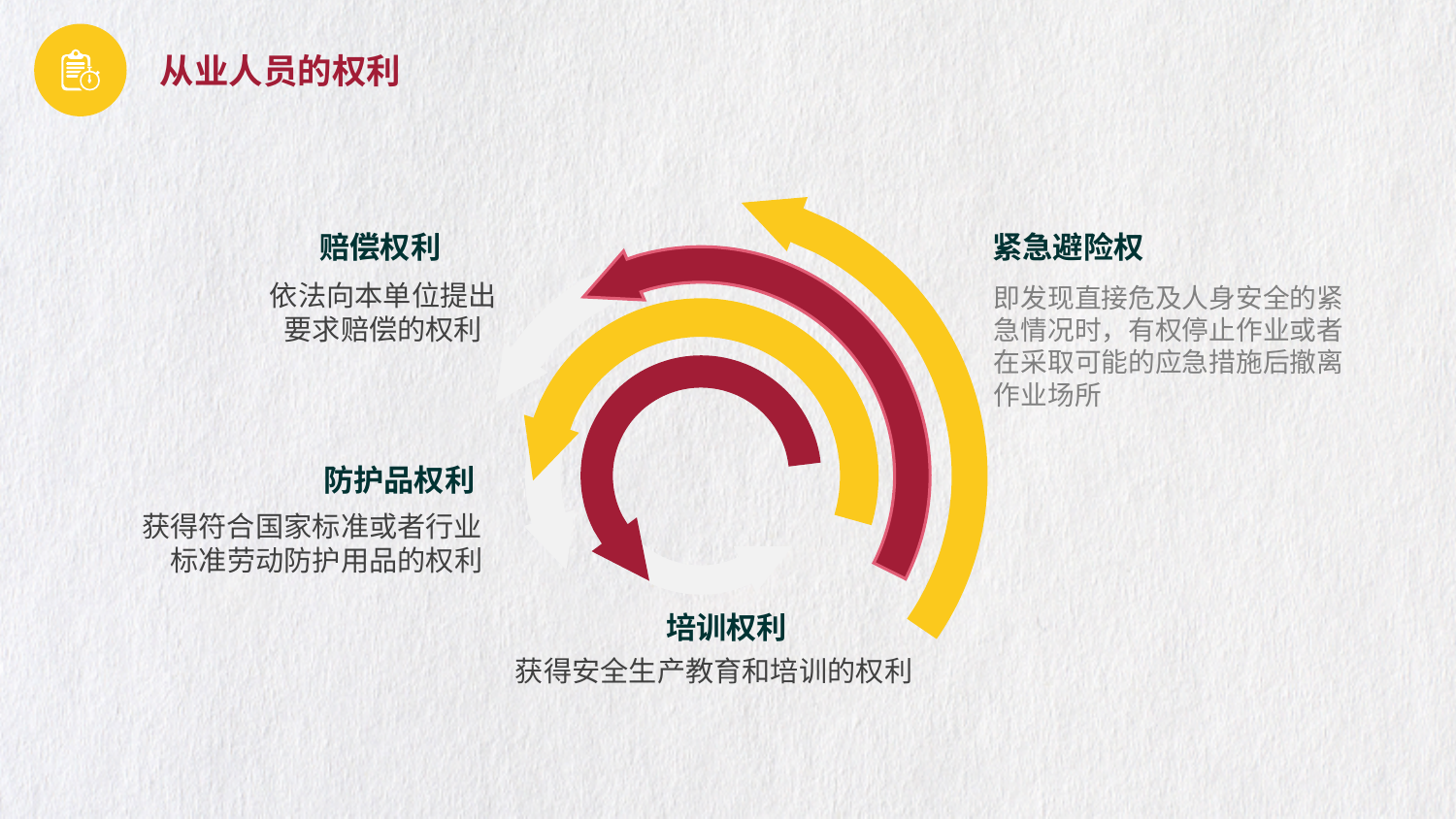

从业人员的权利
赔偿权利
紧急避险权

依法向本单位提出要求赔偿的权利
即发现直接危及人身安全的紧急情况时，有权停止作业或者在采取可能的应急措施后撤离作业场所
防护品权利
获得符合国家标准或者行业标准劳动防护用品的权利
培训权利
获得安全生产教育和培训的权利